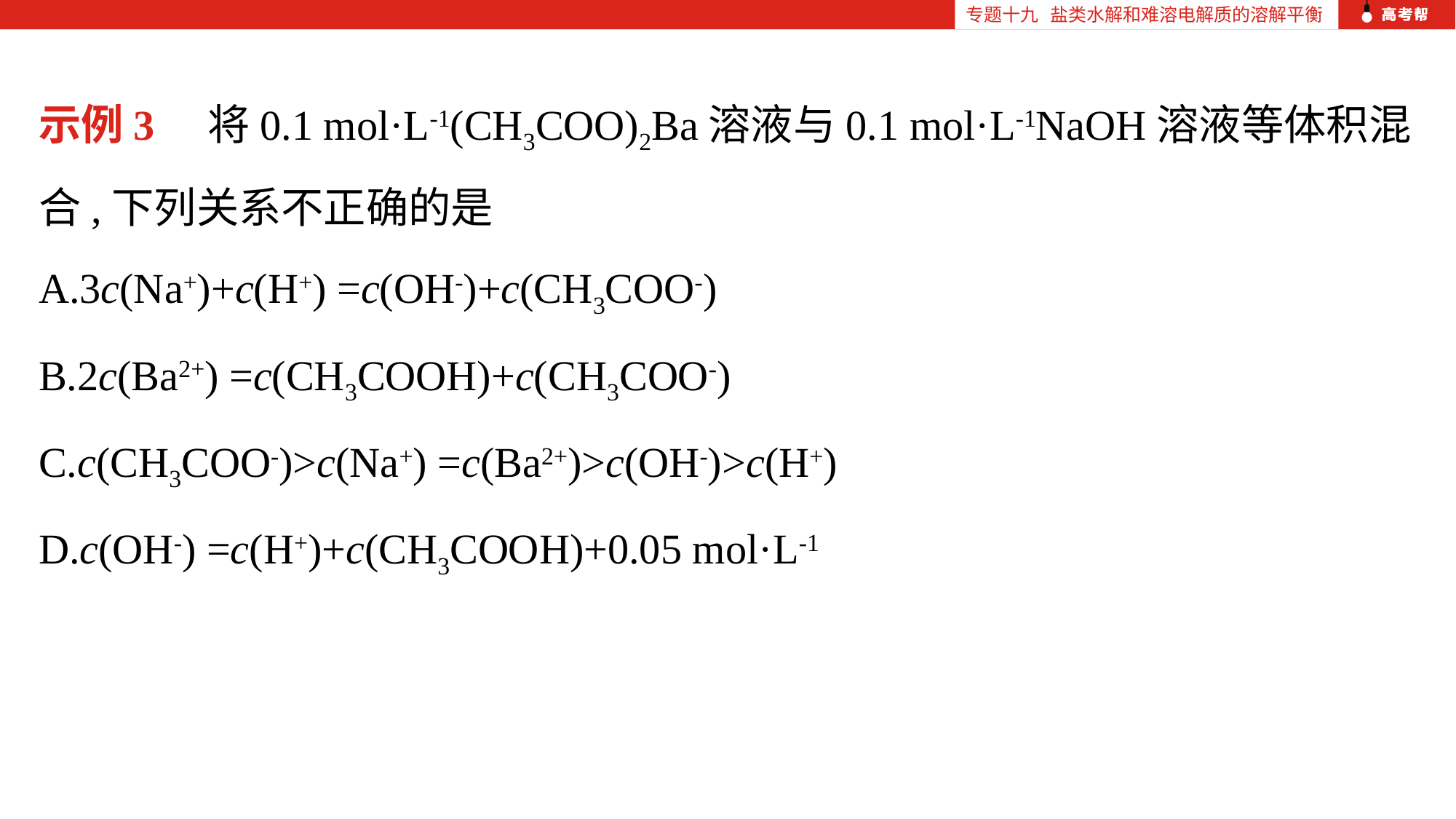

专题十九   盐类水解和难溶电解质的溶解平衡

示例3　将0.1 mol·L-1(CH3COO)2Ba溶液与0.1 mol·L-1NaOH溶液等体积混合,下列关系不正确的是
A.3c(Na+)+c(H+) =c(OH-)+c(CH3COO-)
B.2c(Ba2+) =c(CH3COOH)+c(CH3COO-)
C.c(CH3COO-)>c(Na+) =c(Ba2+)>c(OH-)>c(H+)
D.c(OH-) =c(H+)+c(CH3COOH)+0.05 mol·L-1